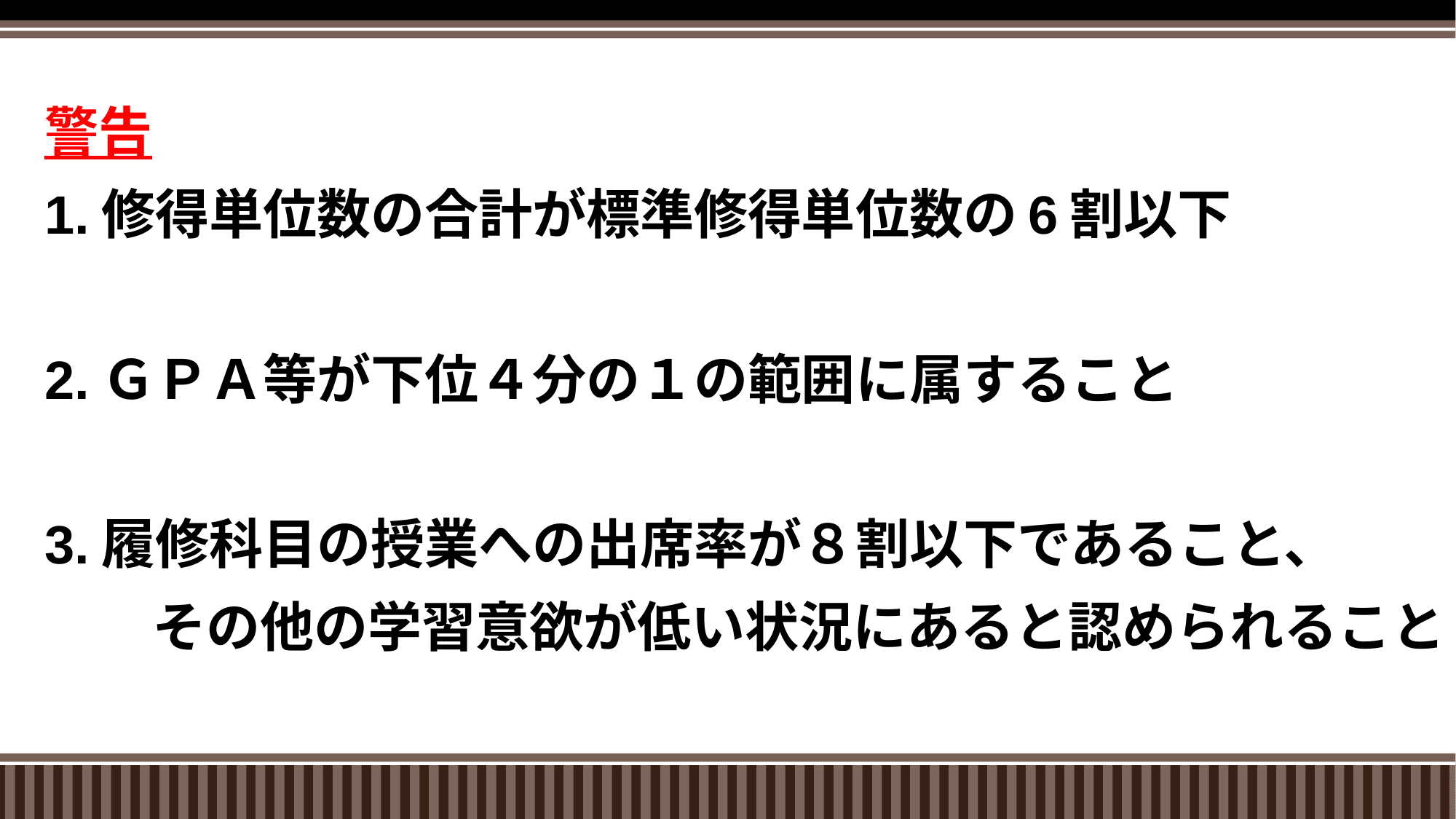

警告
1.修得単位数の合計が標準修得単位数の6割以下

2.ＧＰＡ等が下位４分の１の範囲に属すること

3.履修科目の授業への出席率が８割以下であること、
　　その他の学習意欲が低い状況にあると認められること